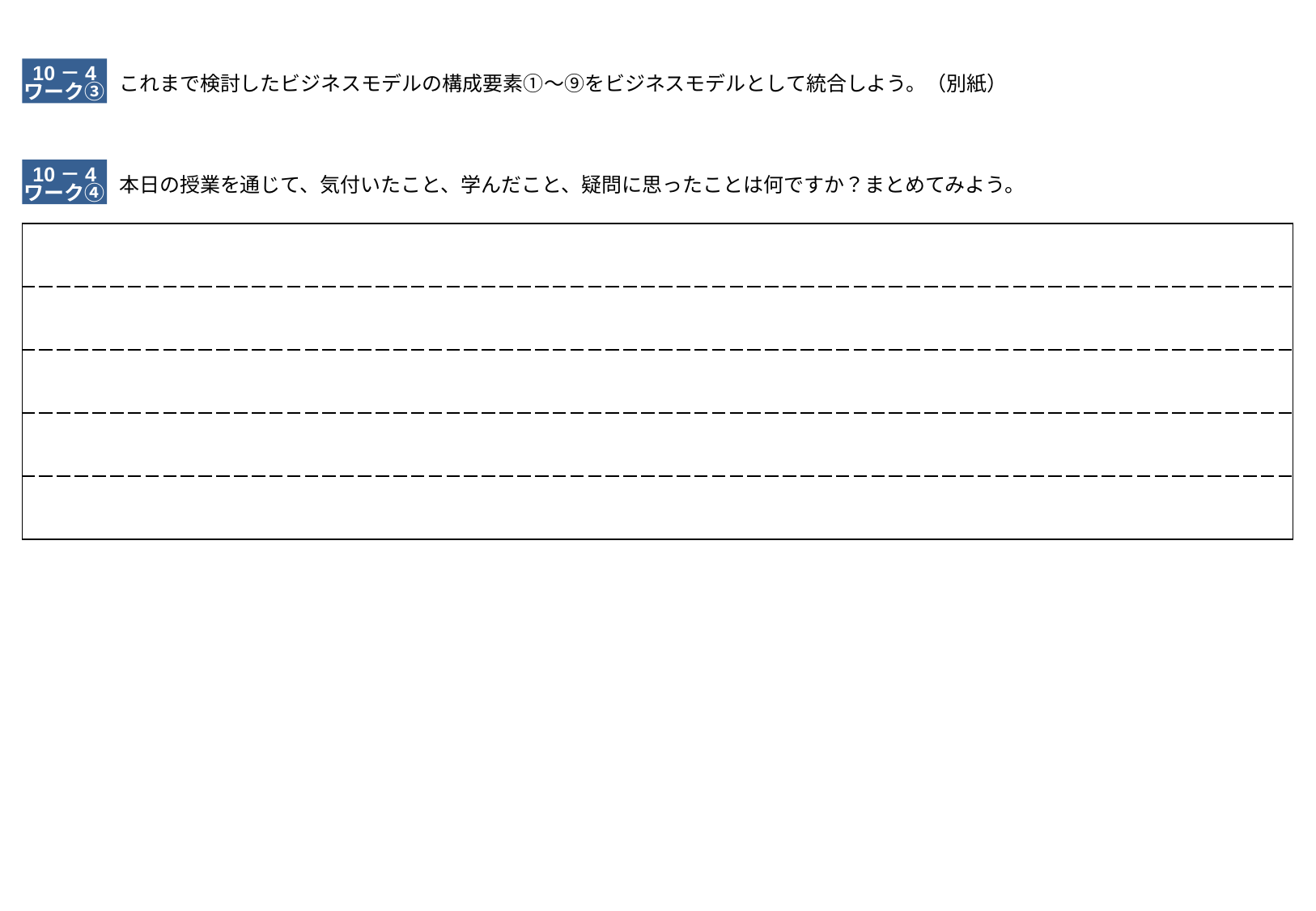

10－4
ワーク③
# これまで検討したビジネスモデルの構成要素①〜⑨をビジネスモデルとして統合しよう。（別紙）
10－4
ワーク④
本日の授業を通じて、気付いたこと、学んだこと、疑問に思ったことは何ですか？まとめてみよう。
|  |
| --- |
|  |
|  |
|  |
|  |